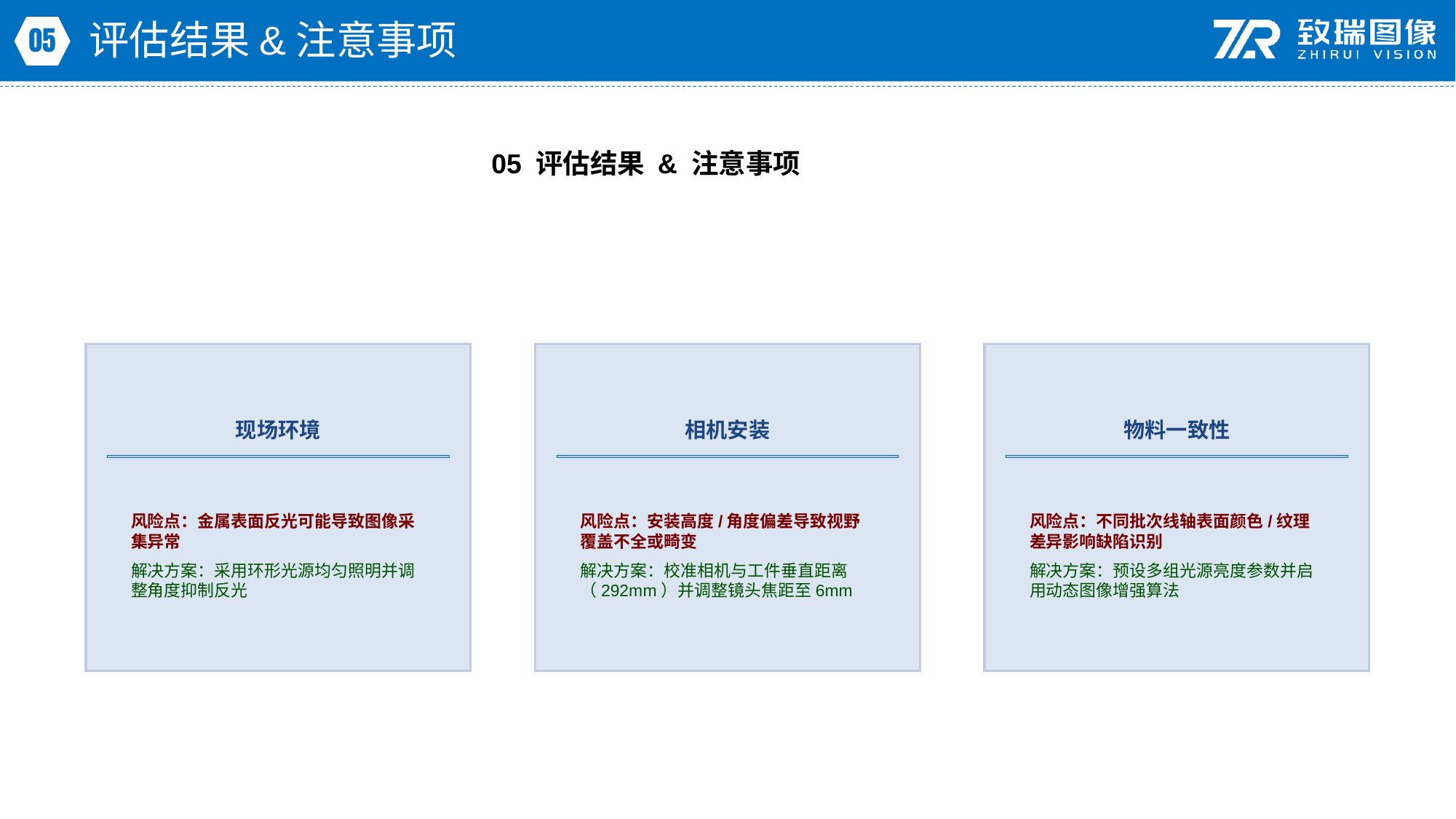

评估结果&注意事项
05

05 评估结果 & 注意事项

现场环境

相机安装

物料一致性

风险点：金属表面反光可能导致图像采集异常
解决方案：采用环形光源均匀照明并调整角度抑制反光

风险点：安装高度/角度偏差导致视野覆盖不全或畸变
解决方案：校准相机与工件垂直距离（292mm）并调整镜头焦距至6mm

风险点：不同批次线轴表面颜色/纹理差异影响缺陷识别
解决方案：预设多组光源亮度参数并启用动态图像增强算法